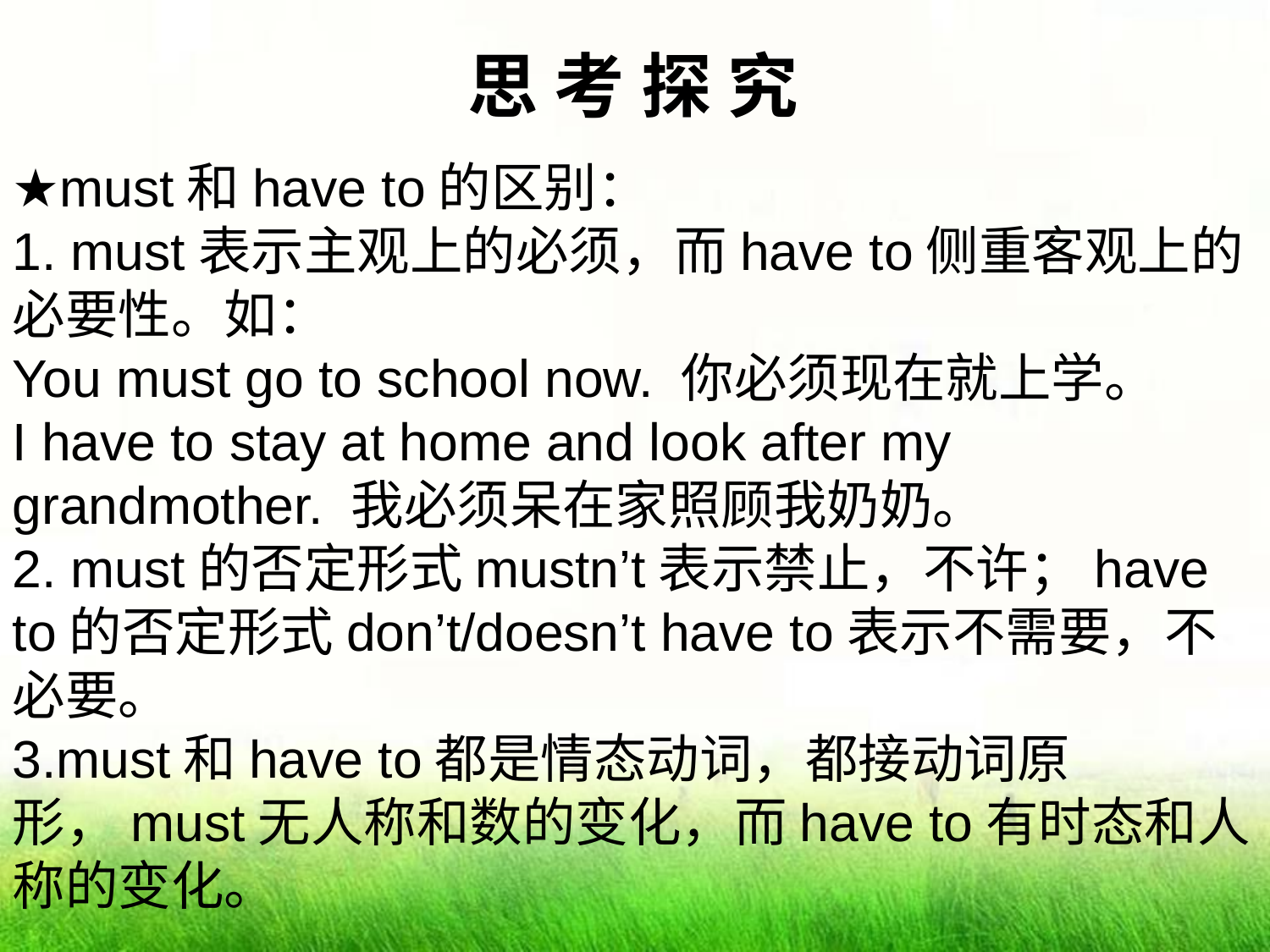

思 考 探 究
★must和have to的区别：
1. must表示主观上的必须，而have to侧重客观上的必要性。如：
You must go to school now. 你必须现在就上学。
I have to stay at home and look after my grandmother. 我必须呆在家照顾我奶奶。
2. must的否定形式mustn’t表示禁止，不许；have to的否定形式don’t/doesn’t have to表示不需要，不必要。
3.must和have to都是情态动词，都接动词原形，must无人称和数的变化，而have to有时态和人称的变化。